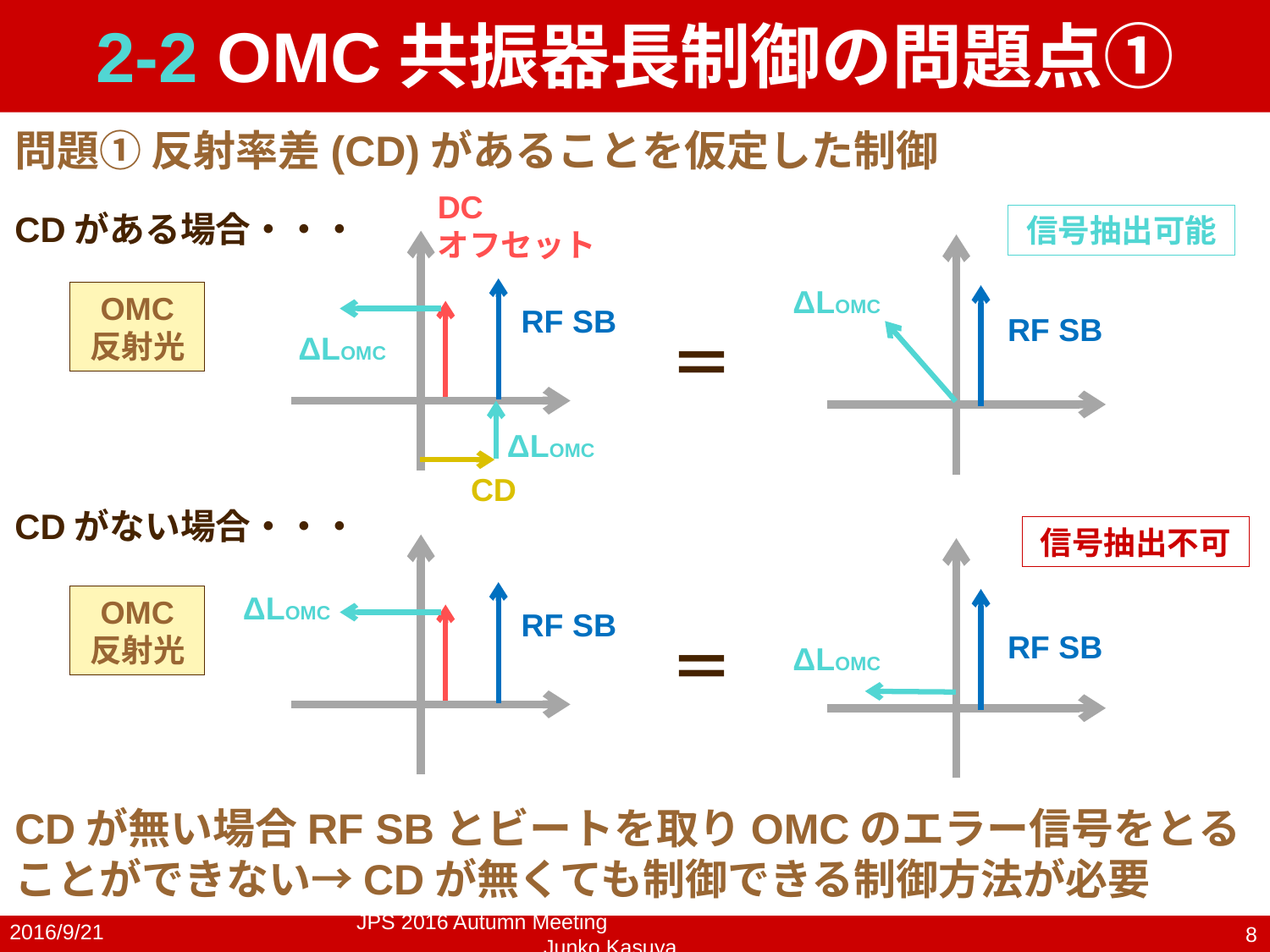

2-2 OMC共振器長制御の問題点①
問題① 反射率差(CD)があることを仮定した制御

CDがある場合・・・

CDがない場合・・・
DC
オフセット
信号抽出可能
ΔLOMC
OMC
反射光
RF SB
RF SB
＝
ΔLOMC
ΔLOMC
CD
信号抽出不可
ΔLOMC
OMC
反射光
RF SB
＝
RF SB
ΔLOMC
CDが無い場合RF SBとビートを取りOMCのエラー信号をとることができない→CDが無くても制御できる制御方法が必要
2016/9/21
JPS 2016 Autumn Meeting 		Junko Kasuya
8